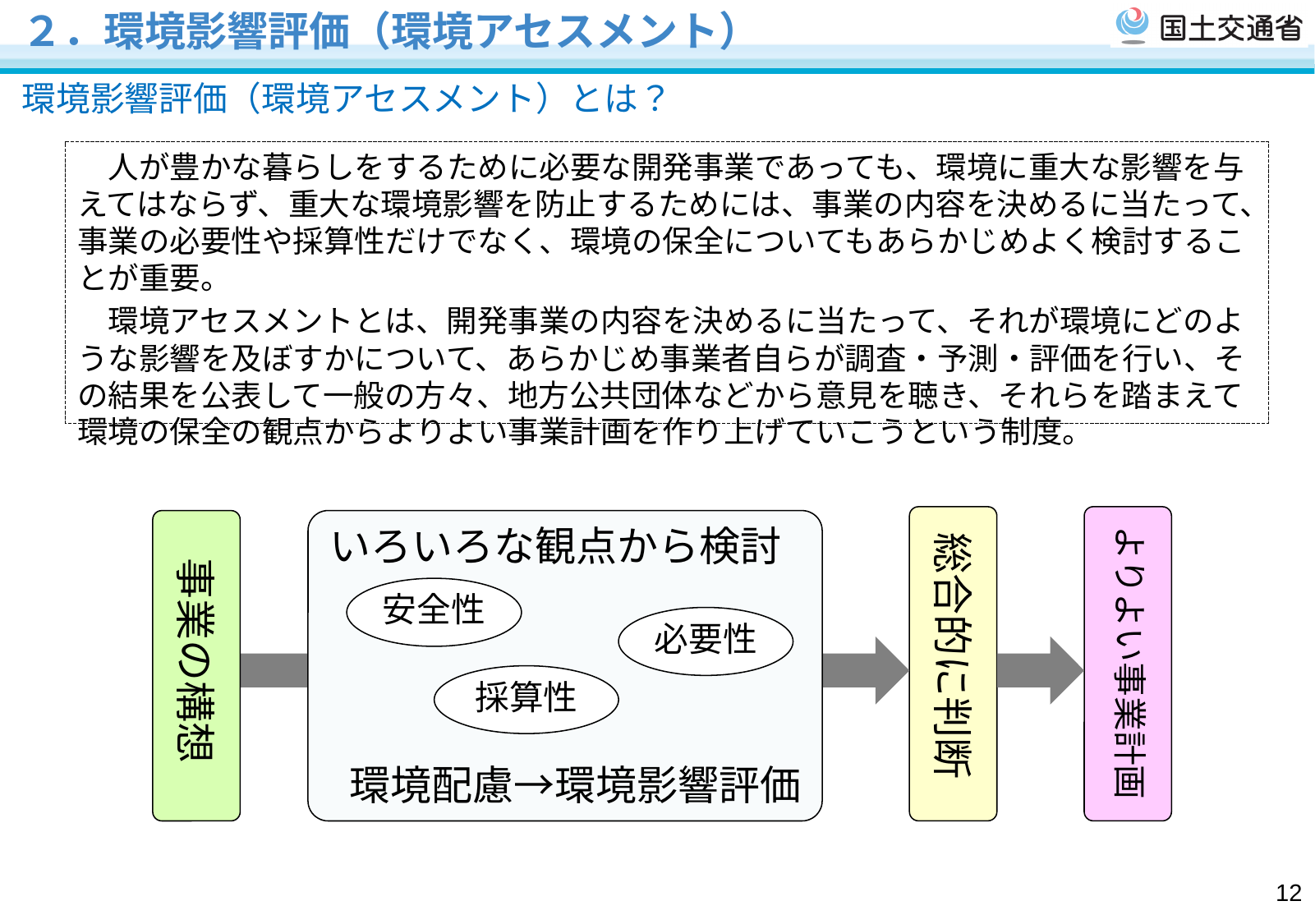

# ２．環境影響評価（環境アセスメント）
環境影響評価（環境アセスメント）とは？
　人が豊かな暮らしをするために必要な開発事業であっても、環境に重大な影響を与えてはならず、重大な環境影響を防止するためには、事業の内容を決めるに当たって、事業の必要性や採算性だけでなく、環境の保全についてもあらかじめよく検討することが重要。
　環境アセスメントとは、開発事業の内容を決めるに当たって、それが環境にどのような影響を及ぼすかについて、あらかじめ事業者自らが調査・予測・評価を行い、その結果を公表して一般の方々、地方公共団体などから意見を聴き、それらを踏まえて環境の保全の観点からよりよい事業計画を作り上げていこうという制度。

よりよい事業計画
いろいろな観点から検討
総合的に判断
事業の構想
安全性
必要性

採算性
環境配慮→環境影響評価
12